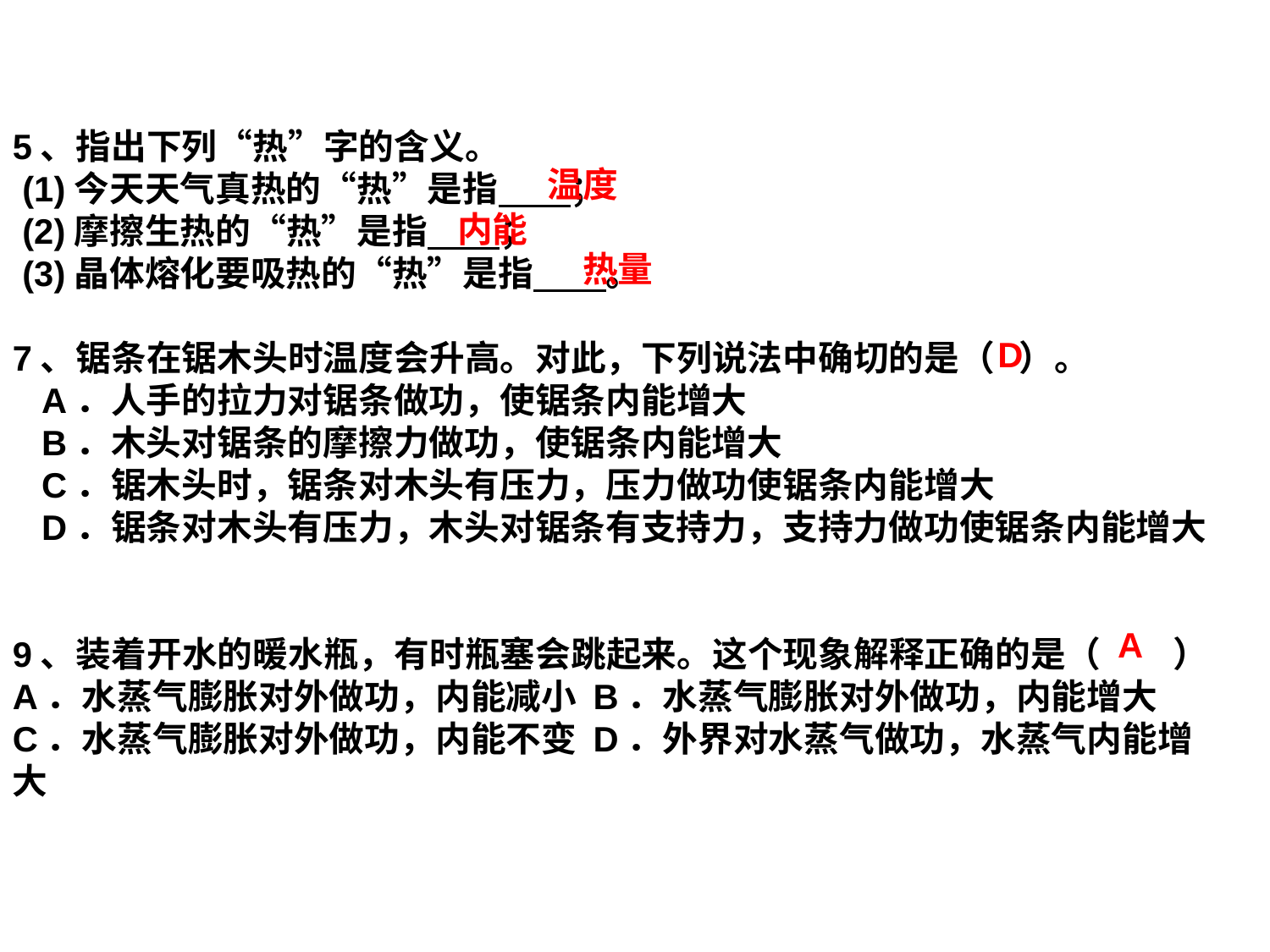

5、指出下列“热”字的含义。
 (1)今天天气真热的“热”是指         ；
 (2)摩擦生热的“热”是指         ；
 (3)晶体熔化要吸热的“热”是指         。

7、锯条在锯木头时温度会升高。对此，下列说法中确切的是（   ）。
   A．人手的拉力对锯条做功，使锯条内能增大
   B．木头对锯条的摩擦力做功，使锯条内能增大
   C．锯木头时，锯条对木头有压力，压力做功使锯条内能增大
   D．锯条对木头有压力，木头对锯条有支持力，支持力做功使锯条内能增大
温度
内能
热量
D
A
9、装着开水的暖水瓶，有时瓶塞会跳起来。这个现象解释正确的是（         ）
A．水蒸气膨胀对外做功，内能减小 B．水蒸气膨胀对外做功，内能增大
C．水蒸气膨胀对外做功，内能不变 D．外界对水蒸气做功，水蒸气内能增大